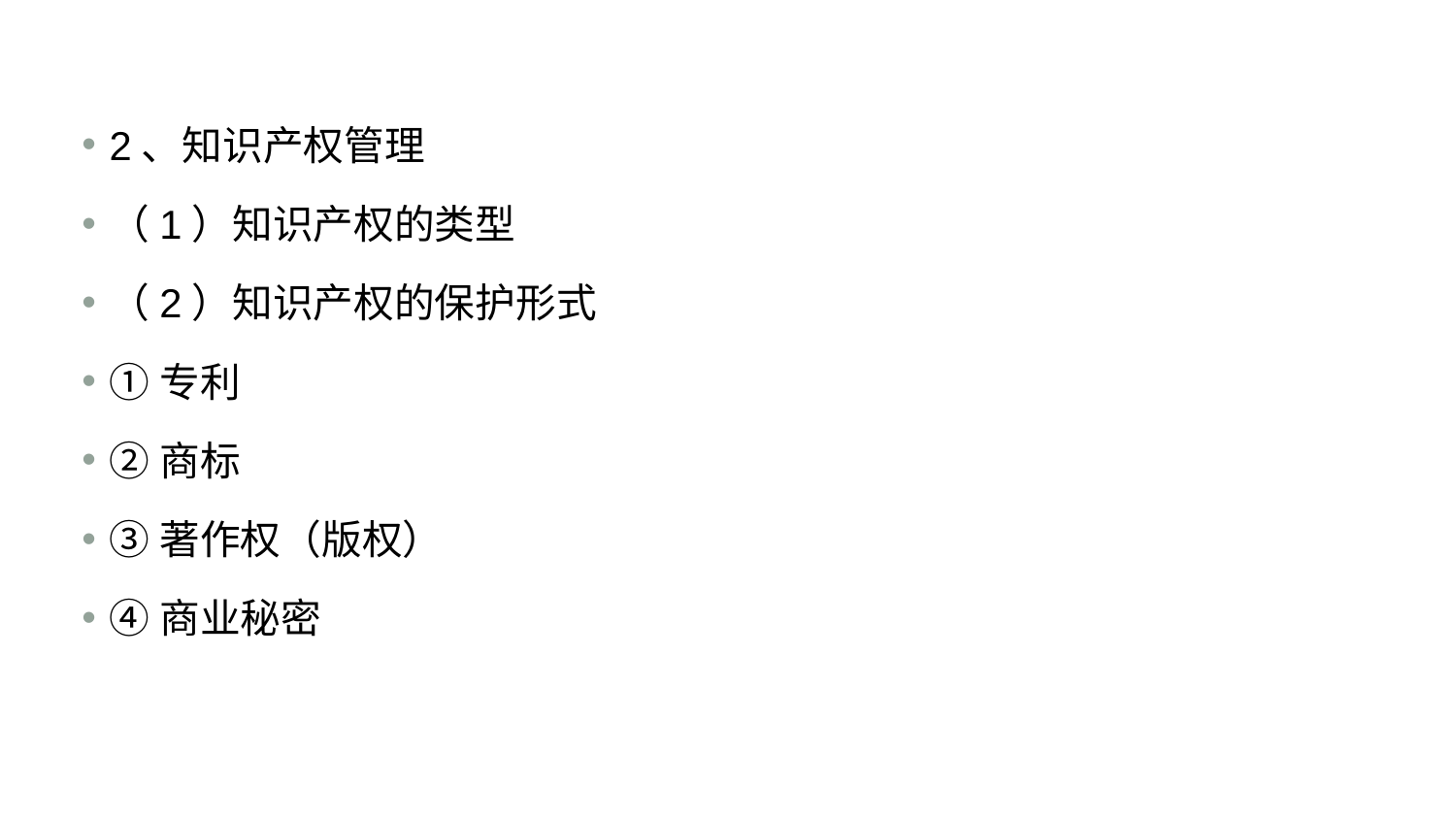

#
2、知识产权管理
（1）知识产权的类型
（2）知识产权的保护形式
①专利
②商标
③著作权（版权）
④商业秘密